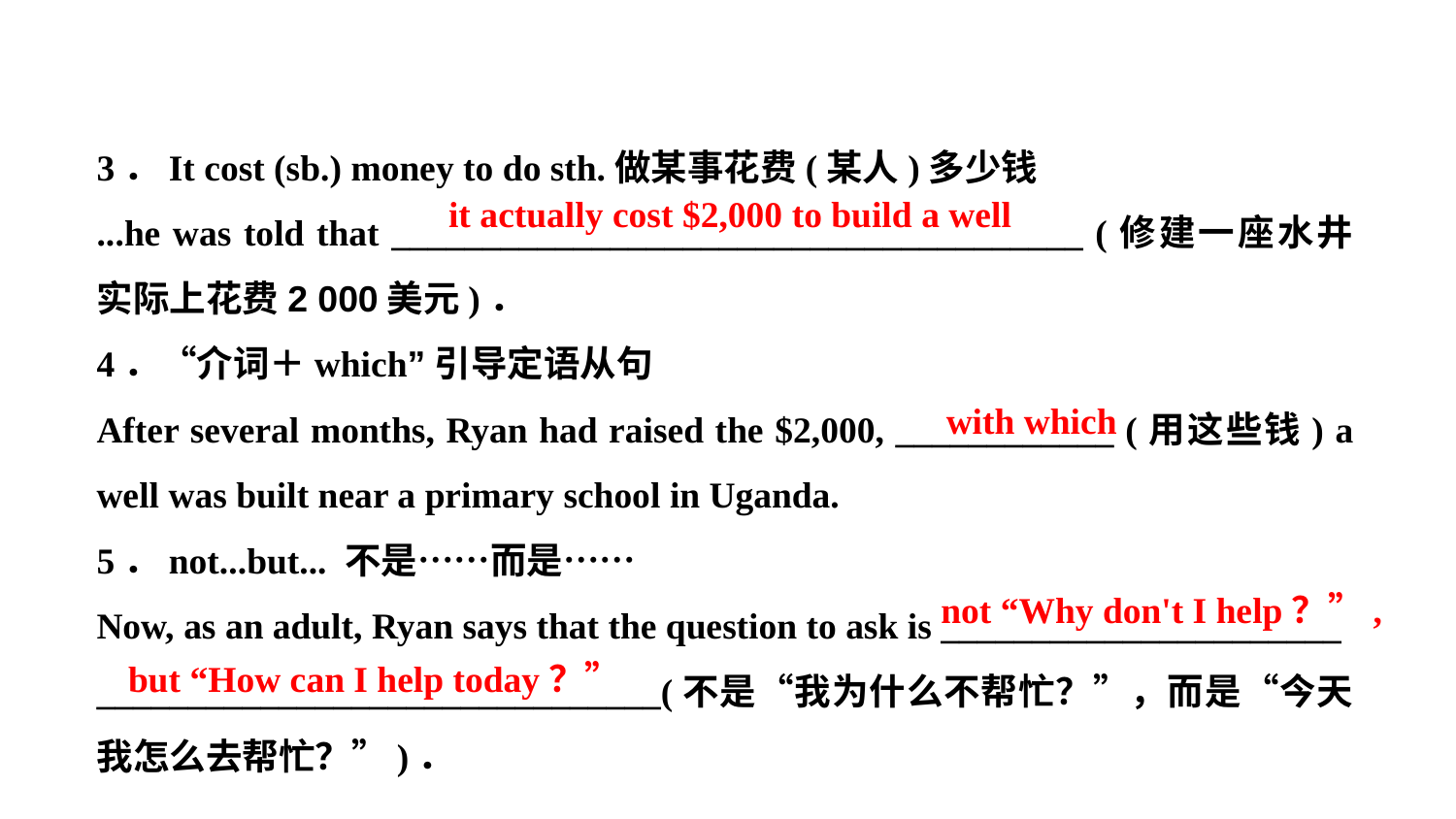

3．It cost (sb.) money to do sth.做某事花费(某人)多少钱
...he was told that ______________________________________ (修建一座水井实际上花费2 000美元)．
4．“介词＋which”引导定语从句
After several months, Ryan had raised the $2,000, ____________ (用这些钱) a well was built near a primary school in Uganda.
5．not...but... 不是……而是……
Now, as an adult, Ryan says that the question to ask is ______________________
_______________________________(不是“我为什么不帮忙？”，而是“今天我怎么去帮忙？”)．
it actually cost $2,000 to build a well
with which
not “Why don't I help？”,
 but “How can I help today？”